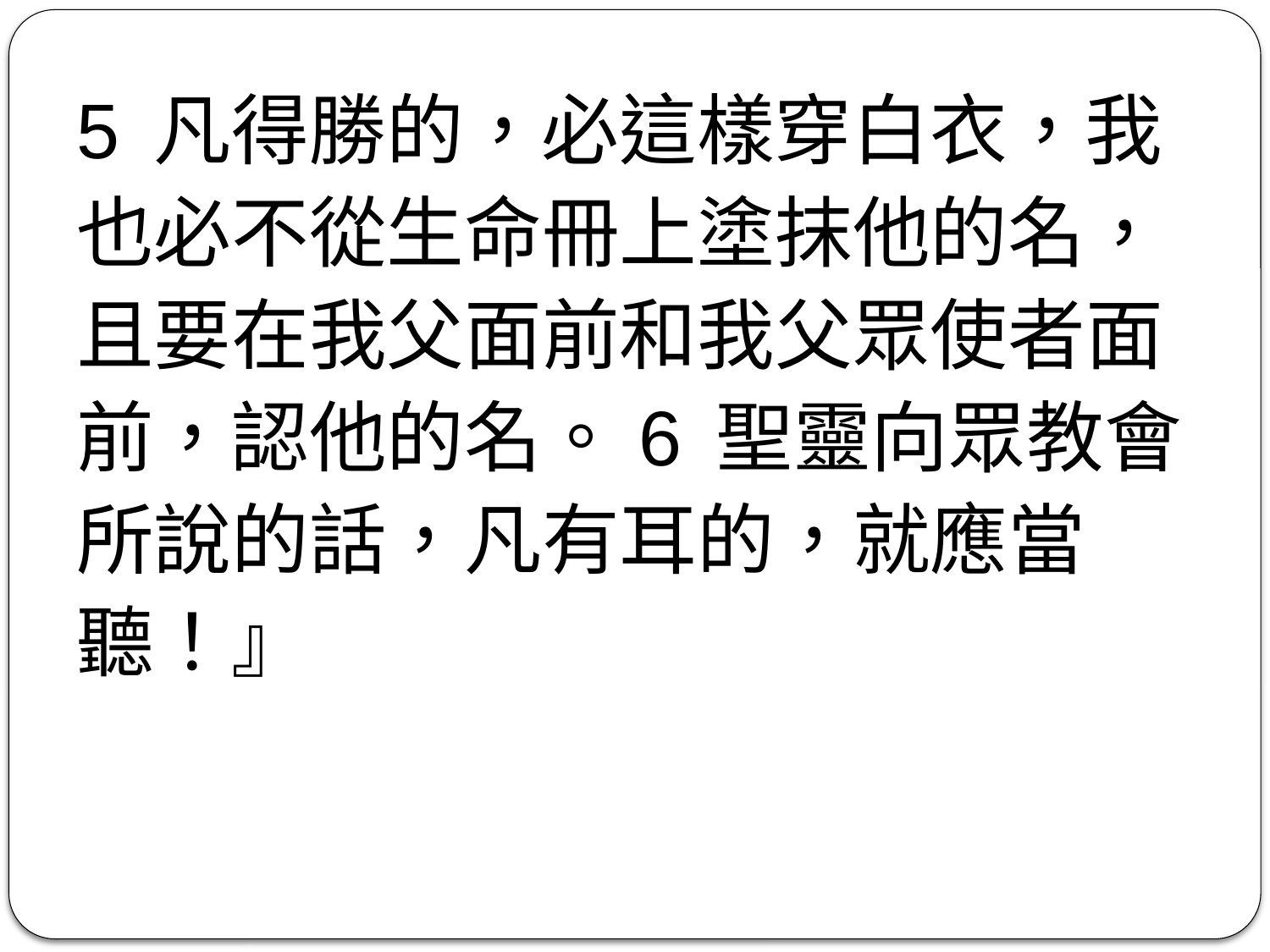

5 凡得勝的，必這樣穿白衣，我也必不從生命冊上塗抹他的名，且要在我父面前和我父眾使者面前，認他的名。6 聖靈向眾教會所說的話，凡有耳的，就應當聽！』